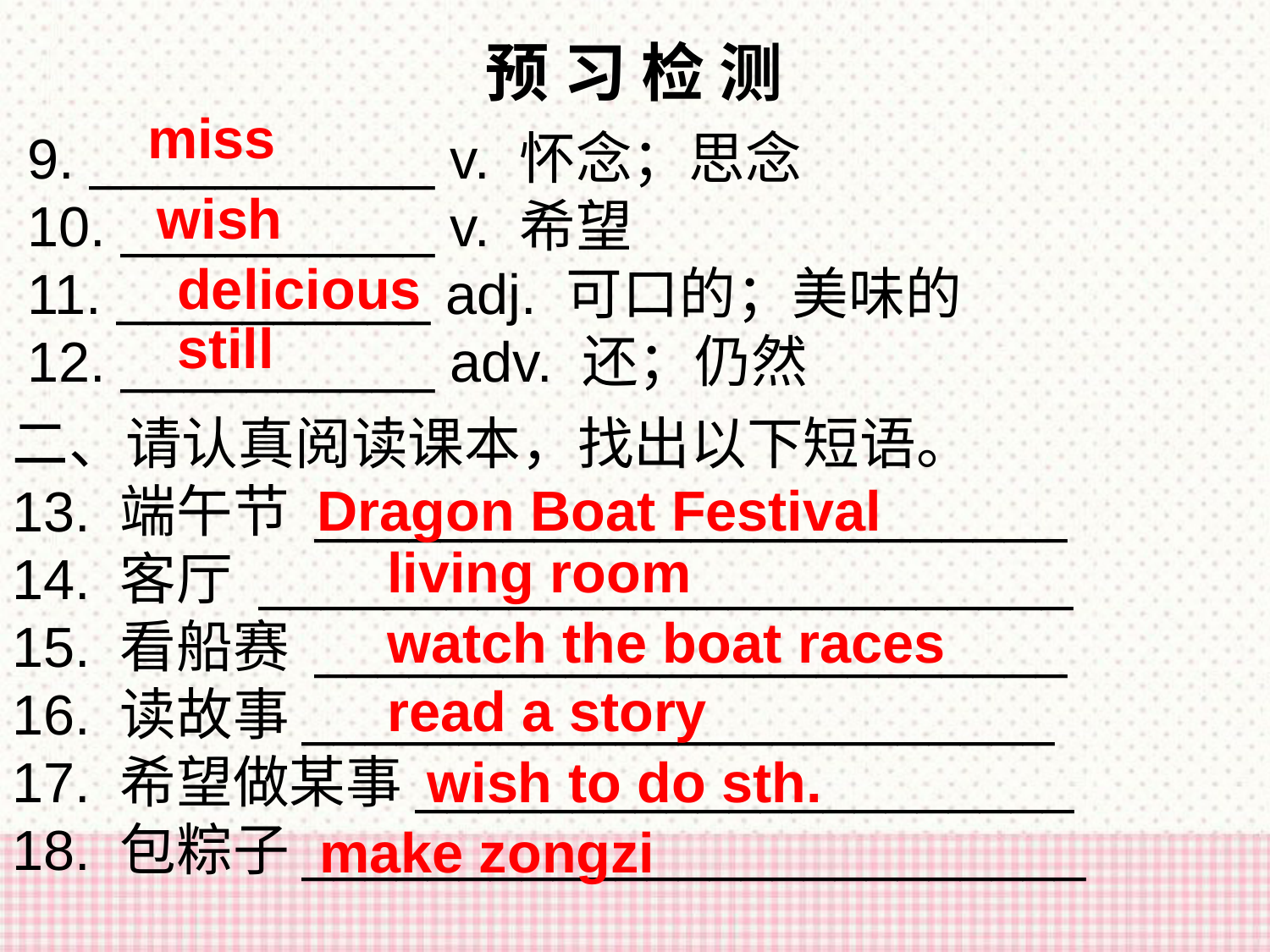

预 习 检 测
miss
9. ___________ v. 怀念；思念
10. __________ v. 希望
11. __________ adj. 可口的；美味的
12. __________ adv. 还；仍然
wish
delicious
still
二、请认真阅读课本，找出以下短语。
13. 端午节 ________________________
14. 客厅 __________________________
15. 看船赛 ________________________
16. 读故事________________________
17. 希望做某事_____________________
18. 包粽子_________________________
Dragon Boat Festival
living room
watch the boat races
read a story
wish to do sth.
make zongzi